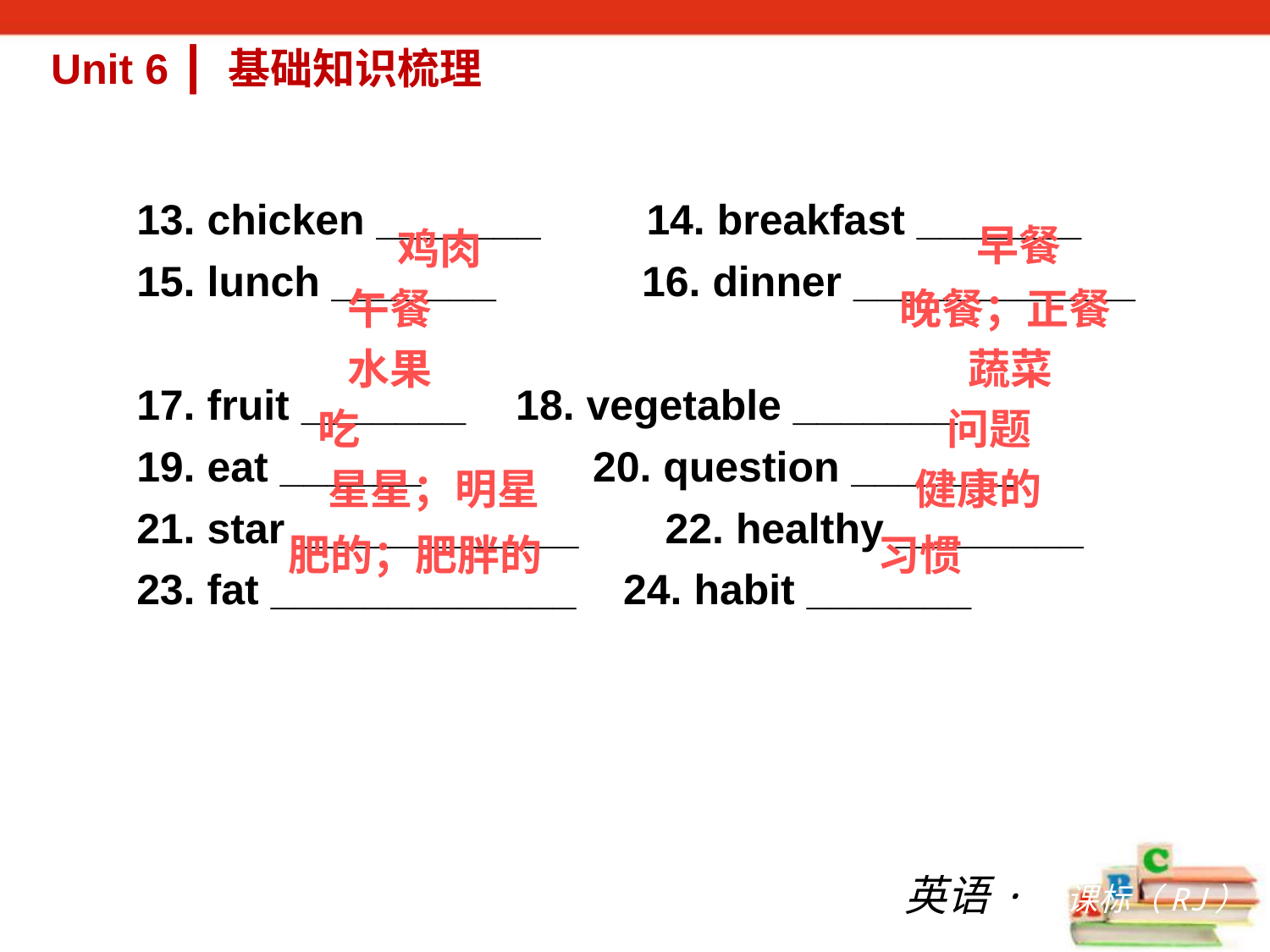

Unit 6 ┃ 基础知识梳理
13. chicken _______  　  14. breakfast _______
15. lunch _______ 　　   16. dinner ____________
17. fruit _______	   18. vegetable _______
19. eat ______　　       20. question _______
21. star ____________  　22. healthy ________
23. fat _____________    24. habit _______
早餐
鸡肉
午餐
晚餐；正餐
水果
蔬菜
吃
问题
星星；明星
健康的
肥的；肥胖的
习惯
英语·新课标（RJ）